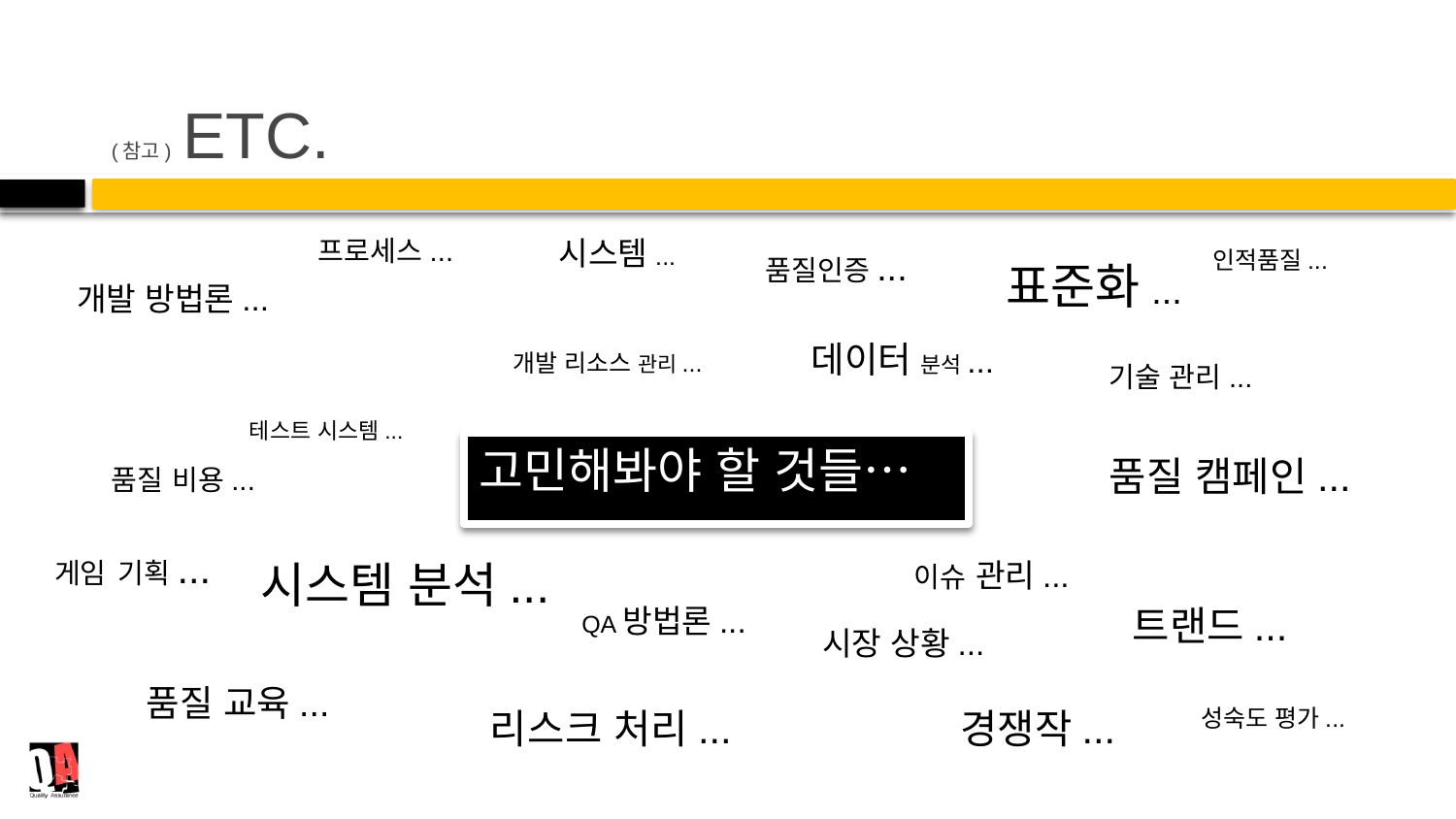

# (참고)  ETC.

프로세스...
시스템...
품질인증...
인적품질...
표준화...
개발 방법론...
데이터 분석...
개발 리소스 관리...
기술 관리...
테스트 시스템...
고민해봐야 할 것들…
품질 캠페인...
품질 비용...
게임 기획...
시스템 분석...
이슈 관리...
트랜드...
QA방법론...
시장 상황...
품질 교육...
리스크 처리...
경쟁작...
성숙도 평가...